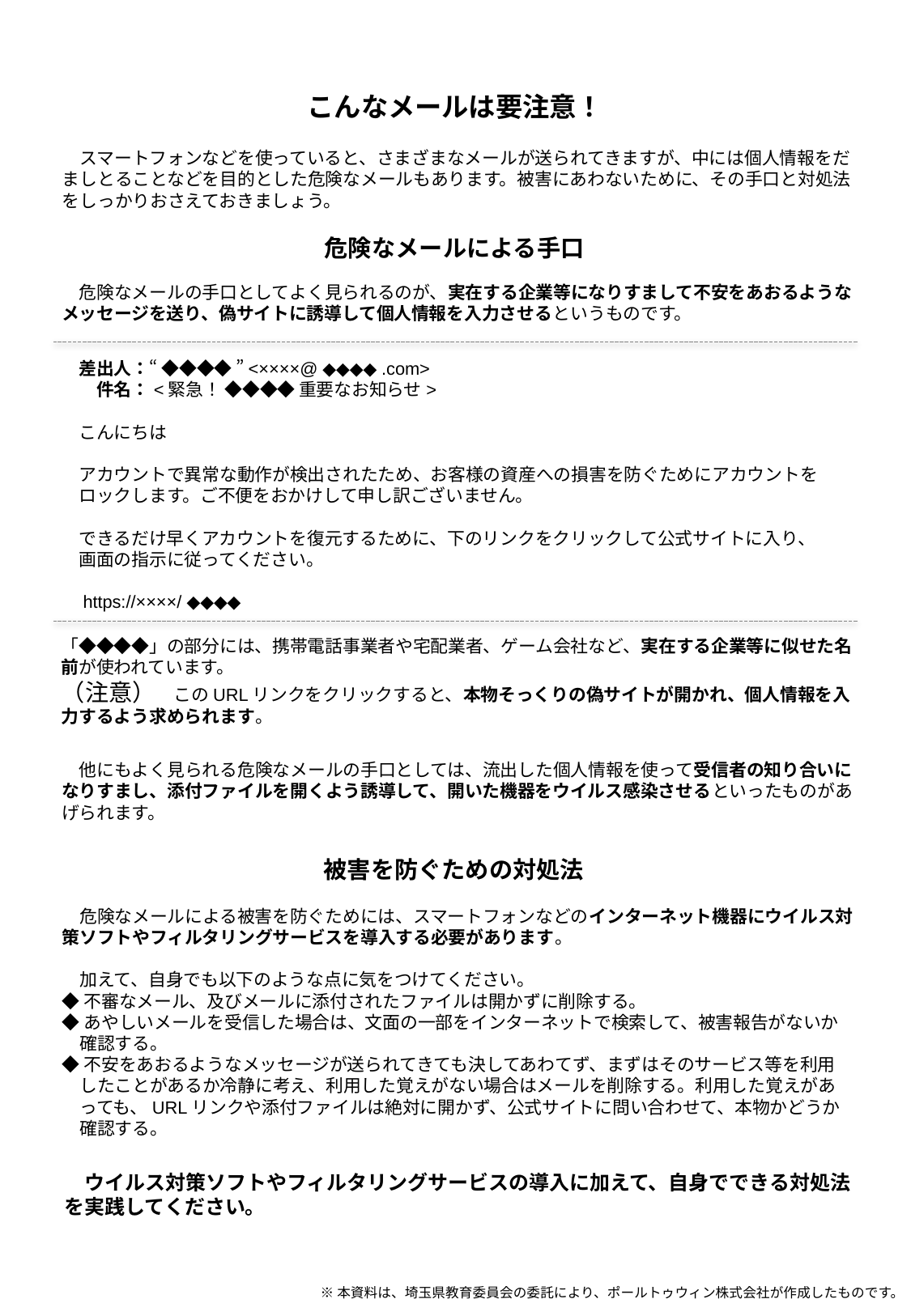

こんなメールは要注意！
　スマートフォンなどを使っていると、さまざまなメールが送られてきますが、中には個人情報をだましとることなどを目的とした危険なメールもあります。被害にあわないために、その手口と対処法をしっかりおさえておきましょう。
危険なメールによる手口
　危険なメールの手口としてよく見られるのが、実在する企業等になりすまして不安をあおるようなメッセージを送り、偽サイトに誘導して個人情報を入力させるというものです。
　差出人：“ ◆◆◆◆ ”<××××@ ◆◆◆◆ .com>
　　件名：<緊急！ ◆◆◆◆ 重要なお知らせ>

　こんにちは

　アカウントで異常な動作が検出されたため、お客様の資産への損害を防ぐためにアカウントを
　ロックします。ご不便をおかけして申し訳ございません。

　できるだけ早くアカウントを復元するために、下のリンクをクリックして公式サイトに入り、
　画面の指示に従ってください。

　https://××××/ ◆◆◆◆
「◆◆◆◆」の部分には、携帯電話事業者や宅配業者、ゲーム会社など、実在する企業等に似せた名前が使われています。
（注意）　このURLリンクをクリックすると、本物そっくりの偽サイトが開かれ、個人情報を入力するよう求められます。
　他にもよく見られる危険なメールの手口としては、流出した個人情報を使って受信者の知り合いになりすまし、添付ファイルを開くよう誘導して、開いた機器をウイルス感染させるといったものがあげられます。
被害を防ぐための対処法
　危険なメールによる被害を防ぐためには、スマートフォンなどのインターネット機器にウイルス対策ソフトやフィルタリングサービスを導入する必要があります。

　加えて、自身でも以下のような点に気をつけてください。
◆不審なメール、及びメールに添付されたファイルは開かずに削除する。
◆あやしいメールを受信した場合は、文面の一部をインターネットで検索して、被害報告がないか
　確認する。
◆不安をあおるようなメッセージが送られてきても決してあわてず、まずはそのサービス等を利用
　したことがあるか冷静に考え、利用した覚えがない場合はメールを削除する。利用した覚えがあ
　っても、URLリンクや添付ファイルは絶対に開かず、公式サイトに問い合わせて、本物かどうか
　確認する。
　ウイルス対策ソフトやフィルタリングサービスの導入に加えて、自身でできる対処法を実践してください。
※本資料は、埼玉県教育委員会の委託により、ポールトゥウィン株式会社が作成したものです。